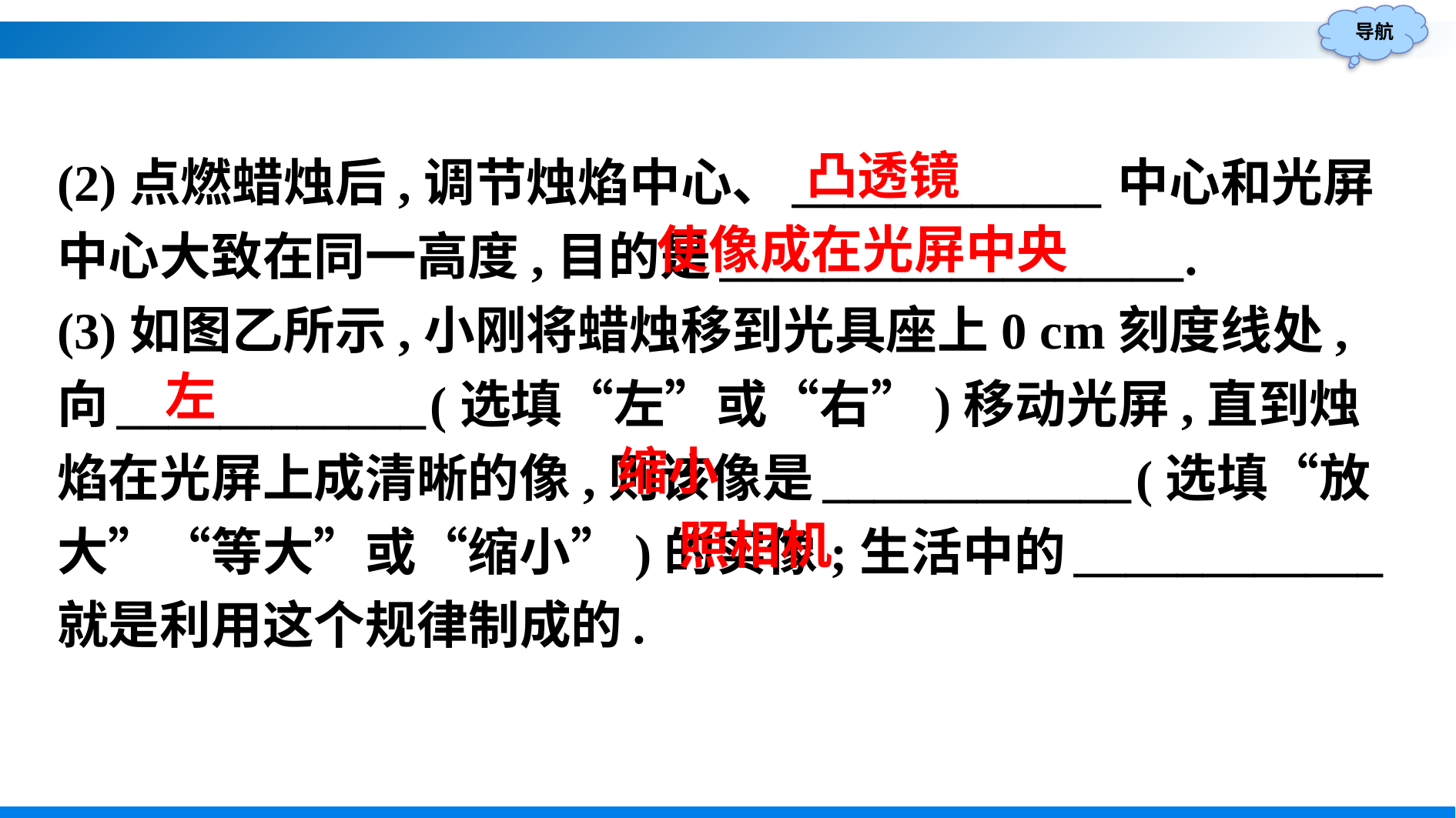

(2)点燃蜡烛后,调节烛焰中心、____________中心和光屏中心大致在同一高度,目的是__________________.
(3)如图乙所示,小刚将蜡烛移到光具座上0 cm刻度线处,向____________(选填“左”或“右”)移动光屏,直到烛焰在光屏上成清晰的像,则该像是____________(选填“放大”“等大”或“缩小”)的实像;生活中的____________就是利用这个规律制成的.
凸透镜
使像成在光屏中央
左
缩小
照相机